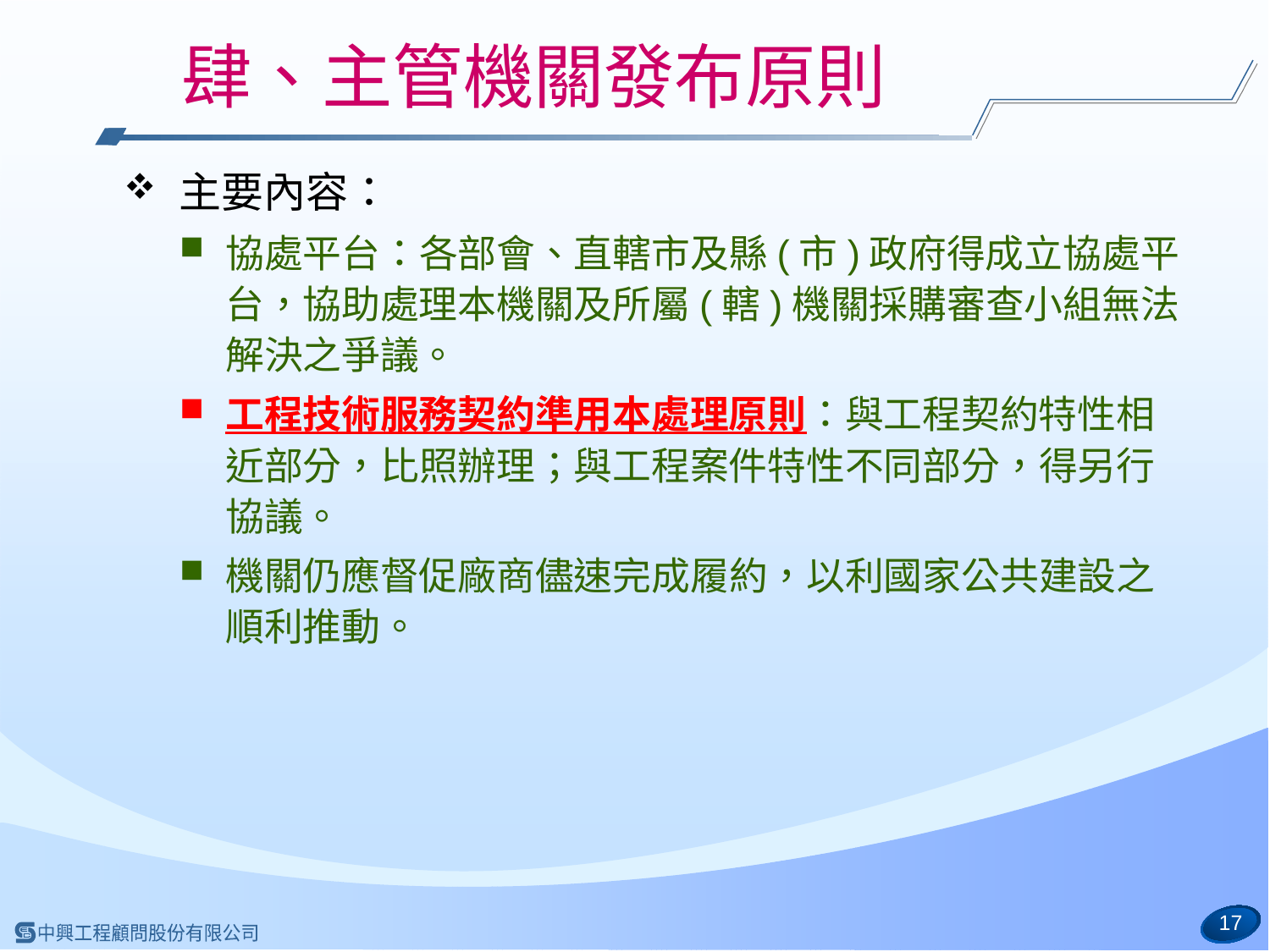

# 肆、主管機關發布原則
主要內容：
協處平台：各部會、直轄市及縣(市)政府得成立協處平台，協助處理本機關及所屬(轄)機關採購審查小組無法解決之爭議。
工程技術服務契約準用本處理原則：與工程契約特性相近部分，比照辦理；與工程案件特性不同部分，得另行協議。
機關仍應督促廠商儘速完成履約，以利國家公共建設之順利推動。

17